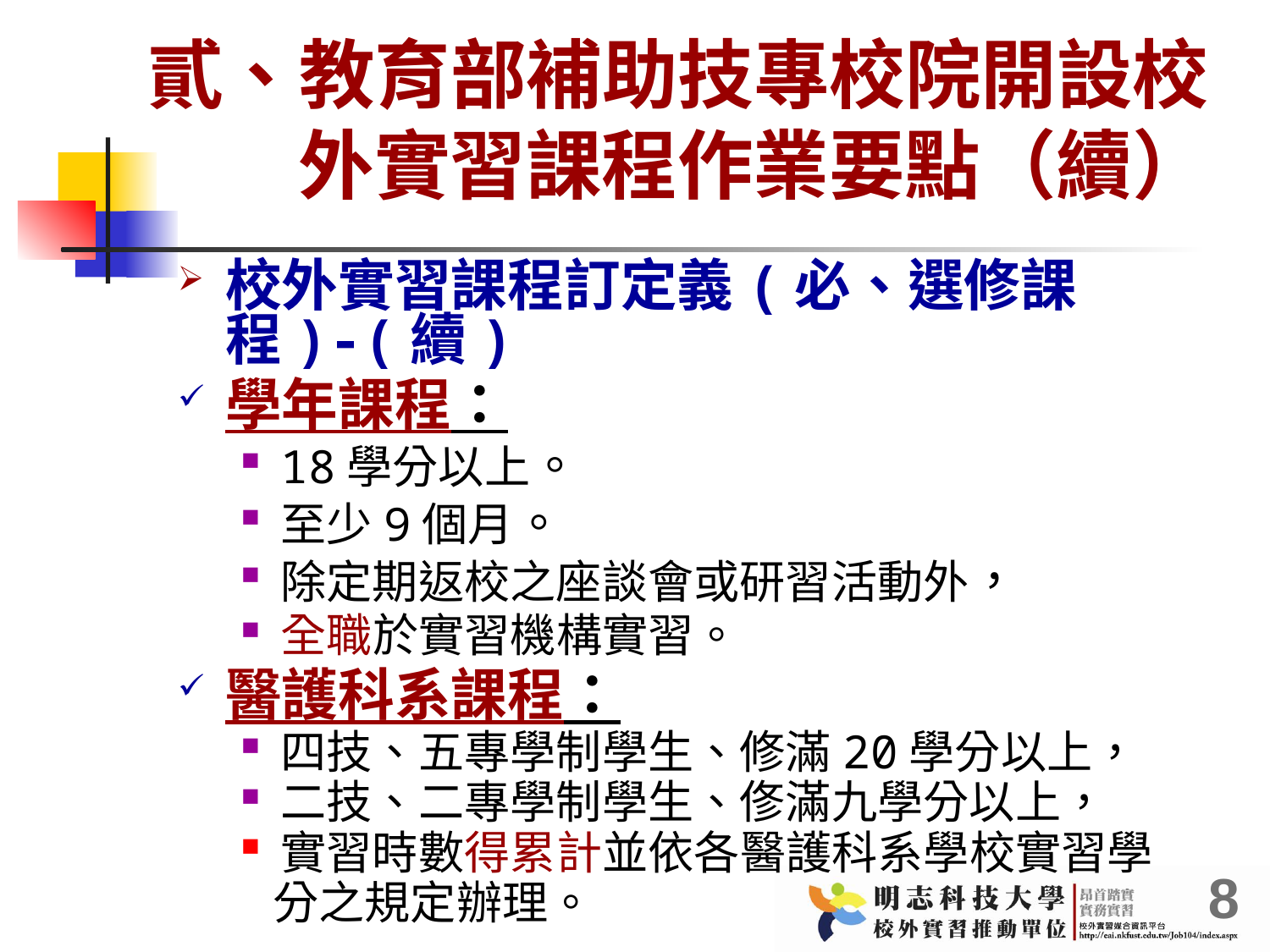

# 貳、教育部補助技專校院開設校外實習課程作業要點（續）
校外實習課程訂定義(必、選修課程)-(續)
學年課程：
18學分以上。
至少9個月。
除定期返校之座談會或研習活動外，
全職於實習機構實習。
醫護科系課程：
四技、五專學制學生、修滿20學分以上，
二技、二專學制學生、俢滿九學分以上，
實習時數得累計並依各醫護科系學校實習學
  分之規定辦理。
8